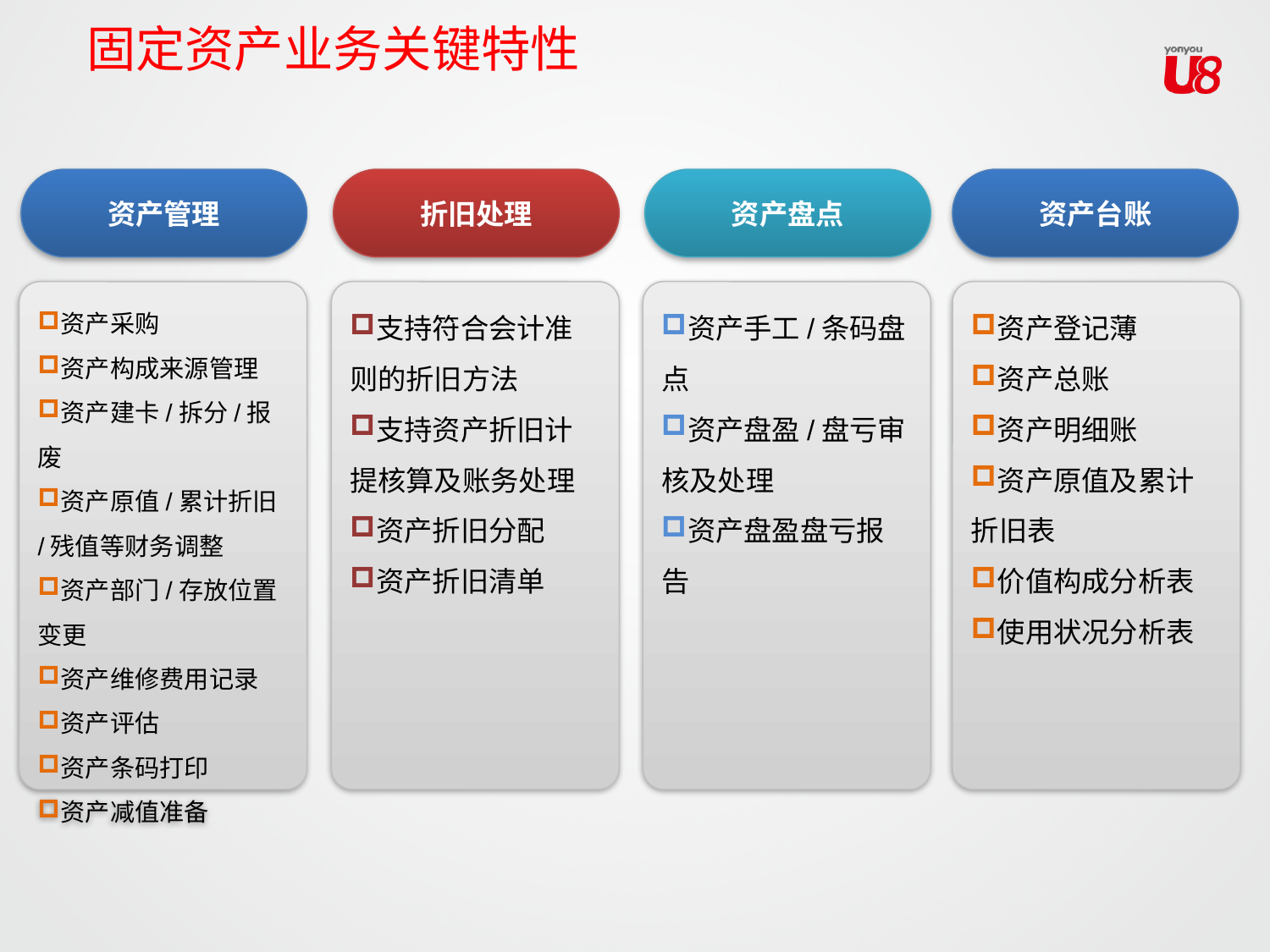

固定资产业务关键特性
资产管理
折旧处理
资产盘点
资产台账
资产采购
资产构成来源管理
资产建卡/拆分/报废
资产原值/累计折旧/残值等财务调整
资产部门/存放位置变更
资产维修费用记录
资产评估
资产条码打印
资产减值准备

支持符合会计准 则的折旧方法
支持资产折旧计提核算及账务处理
资产折旧分配
资产折旧清单
资产手工/条码盘点
资产盘盈/盘亏审核及处理
资产盘盈盘亏报告
资产登记薄
资产总账
资产明细账
资产原值及累计折旧表
价值构成分析表
使用状况分析表